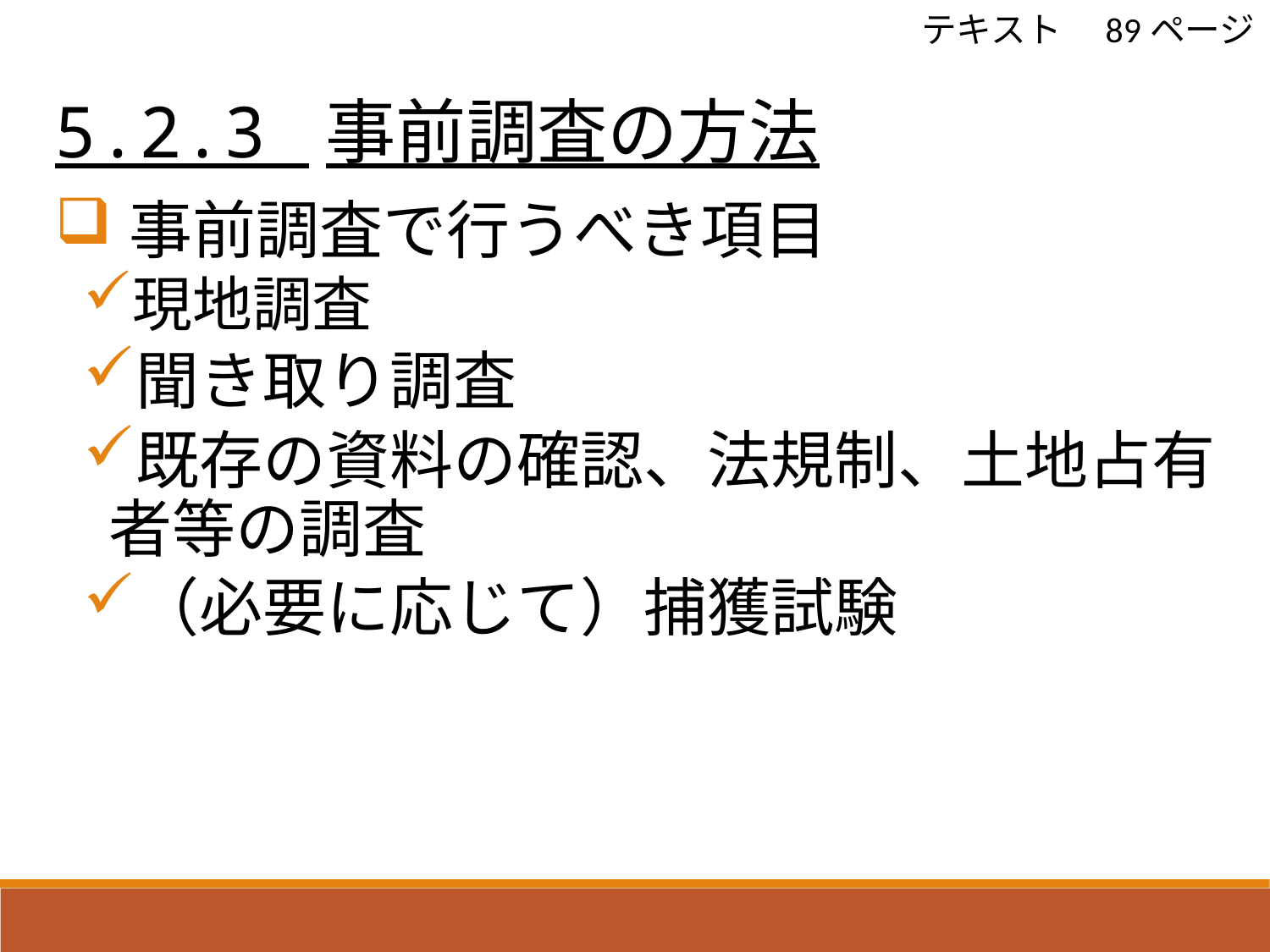

5.2.3 事前調査の方法
テキスト　89ページ
事前調査で行うべき項目
現地調査
聞き取り調査
既存の資料の確認、法規制、土地占有者等の調査
（必要に応じて）捕獲試験